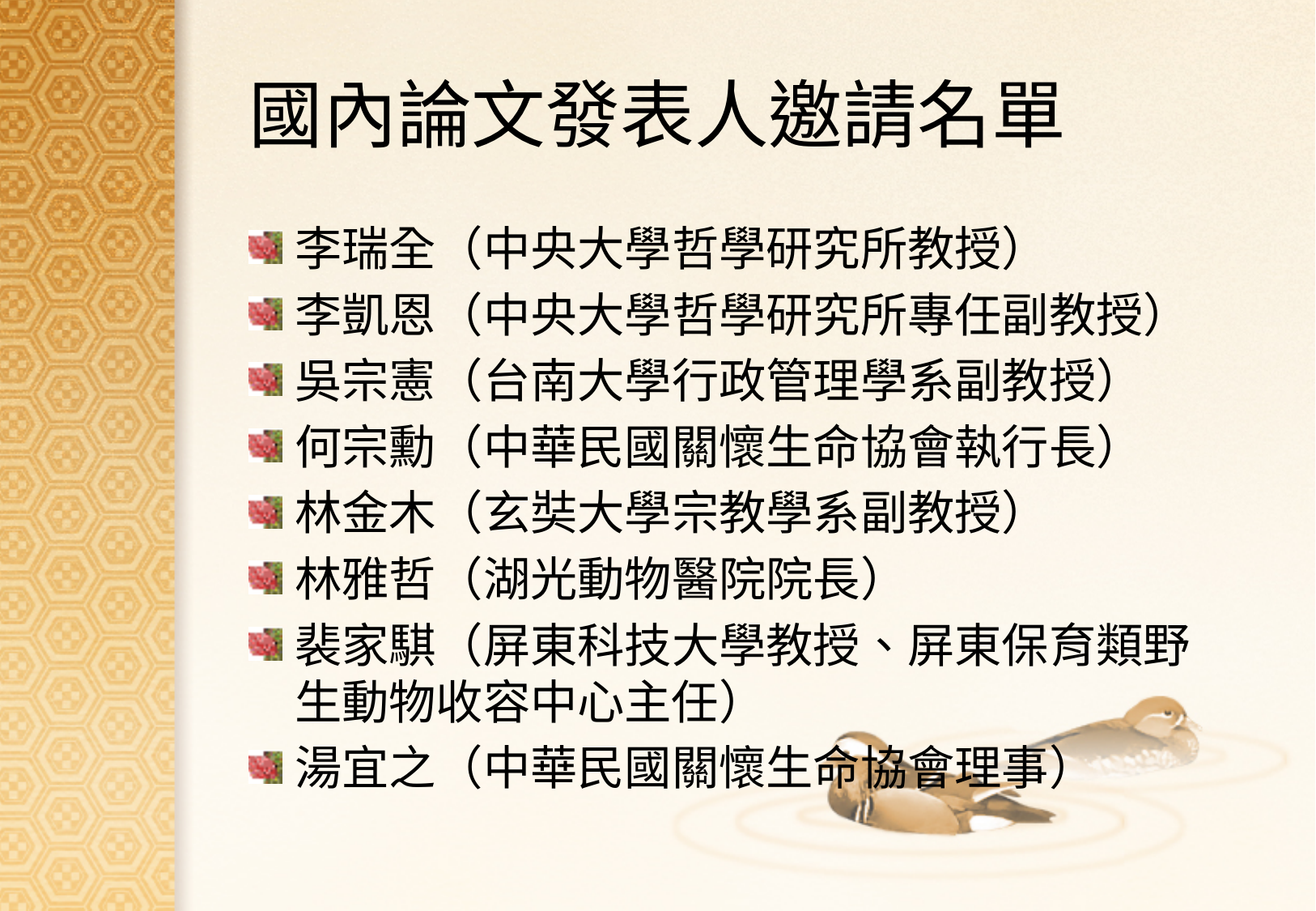

# 國內論文發表人邀請名單
李瑞全（中央大學哲學研究所教授）
李凱恩（中央大學哲學研究所專任副教授）
吳宗憲（台南大學行政管理學系副教授）
何宗勳（中華民國關懷生命協會執行長）
林金木（玄奘大學宗教學系副教授）
林雅哲（湖光動物醫院院長）
裴家騏（屏東科技大學教授、屏東保育類野生動物收容中心主任）
湯宜之（中華民國關懷生命協會理事）